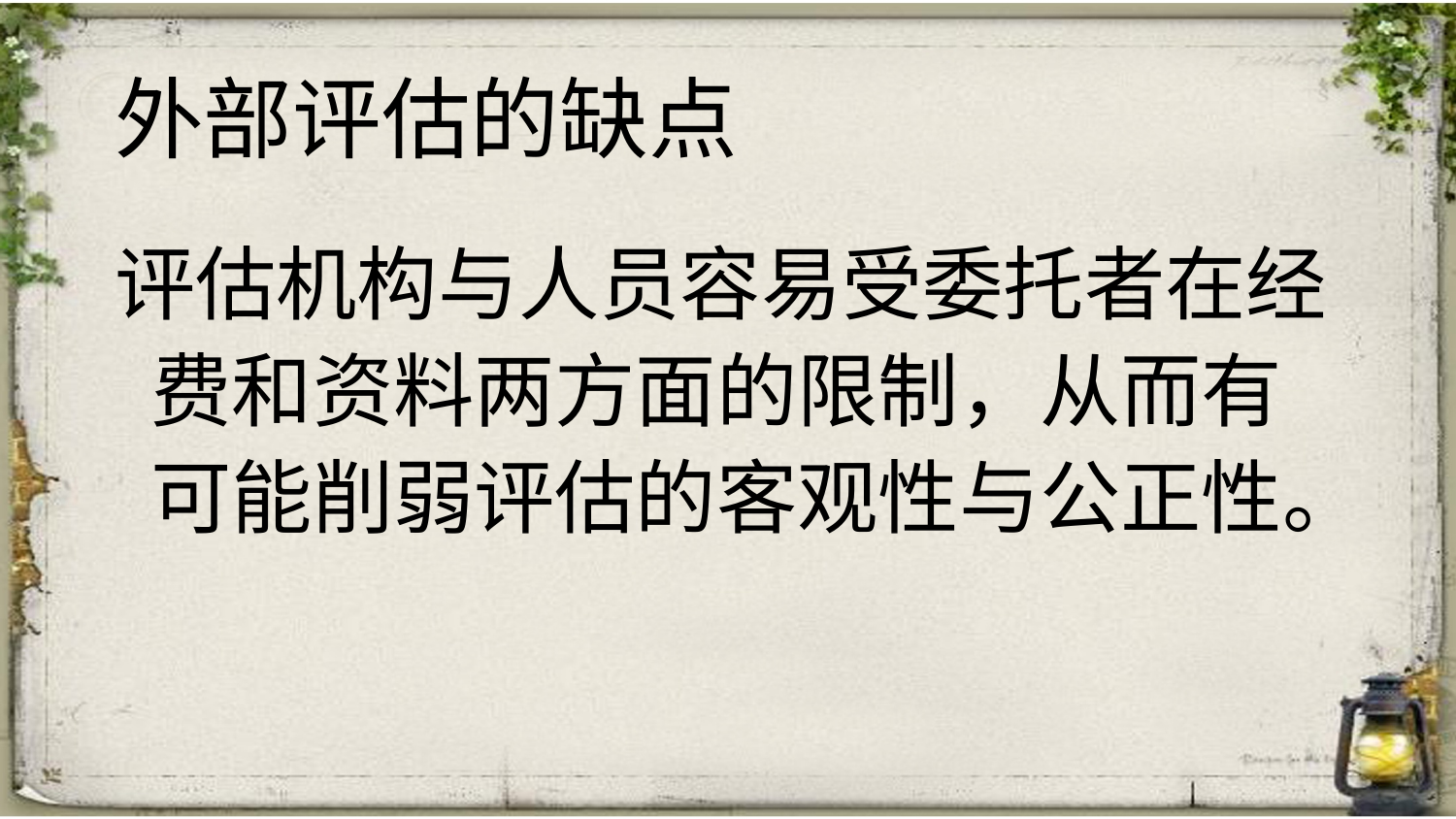

# 外部评估的缺点
评估机构与人员容易受委托者在经费和资料两方面的限制，从而有可能削弱评估的客观性与公正性。